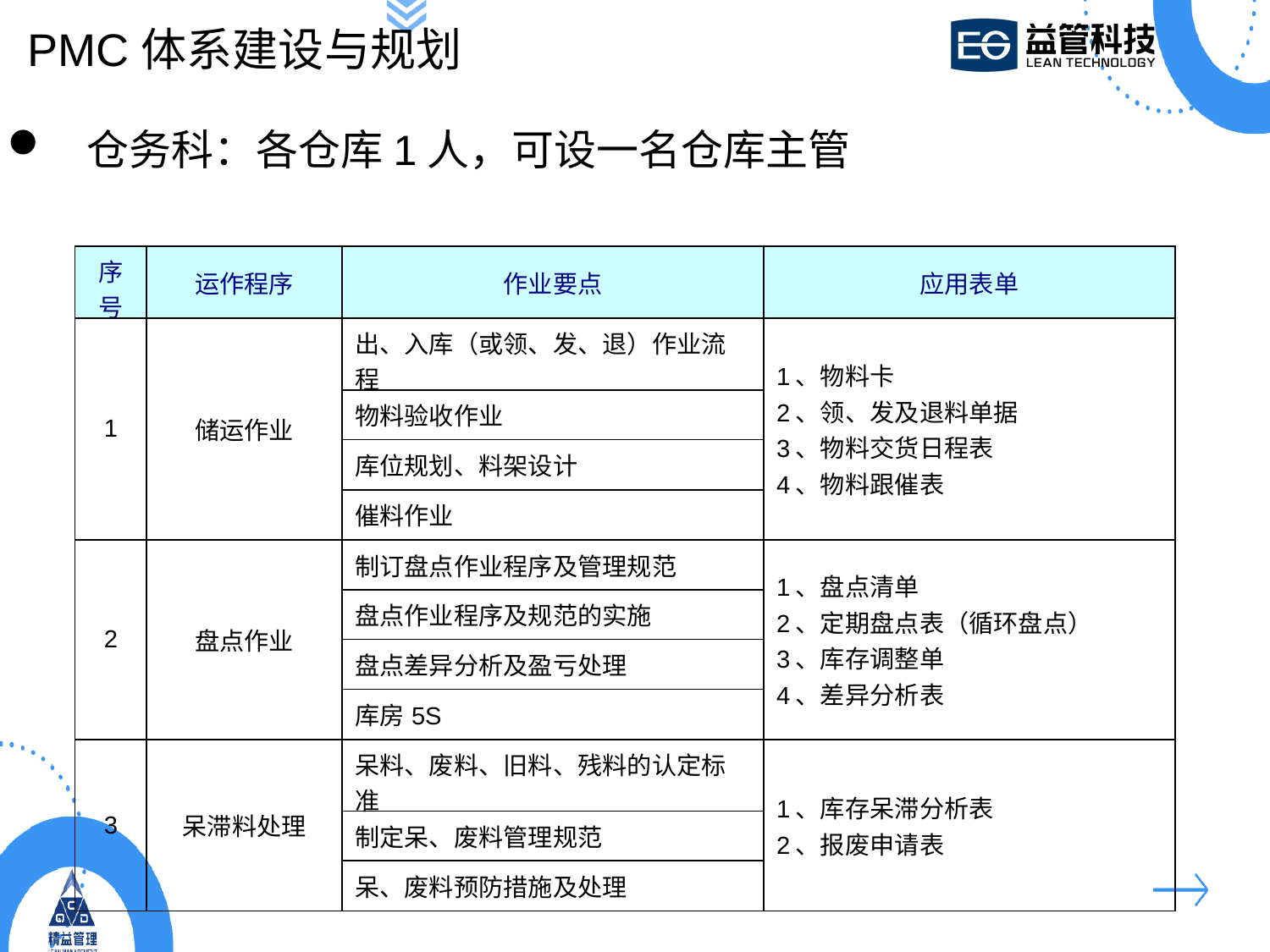

PMC体系建设与规划
仓务科：各仓库1人，可设一名仓库主管
| 序号 | 运作程序 | 作业要点 | 应用表单 |
| --- | --- | --- | --- |
| 1 | 储运作业 | 出、入库（或领、发、退）作业流程 | 1、物料卡 2、领、发及退料单据 3、物料交货日程表 4、物料跟催表 |
|  |  | 物料验收作业 |  |
|  |  | 库位规划、料架设计 |  |
|  |  | 催料作业 |  |
| 2 | 盘点作业 | 制订盘点作业程序及管理规范 | 1、盘点清单 2、定期盘点表（循环盘点） 3、库存调整单 4、差异分析表 |
|  |  | 盘点作业程序及规范的实施 |  |
|  |  | 盘点差异分析及盈亏处理 |  |
|  |  | 库房5S |  |
| 3 | 呆滞料处理 | 呆料、废料、旧料、残料的认定标准 | 1、库存呆滞分析表 2、报废申请表 |
|  |  | 制定呆、废料管理规范 |  |
|  |  | 呆、废料预防措施及处理 |  |